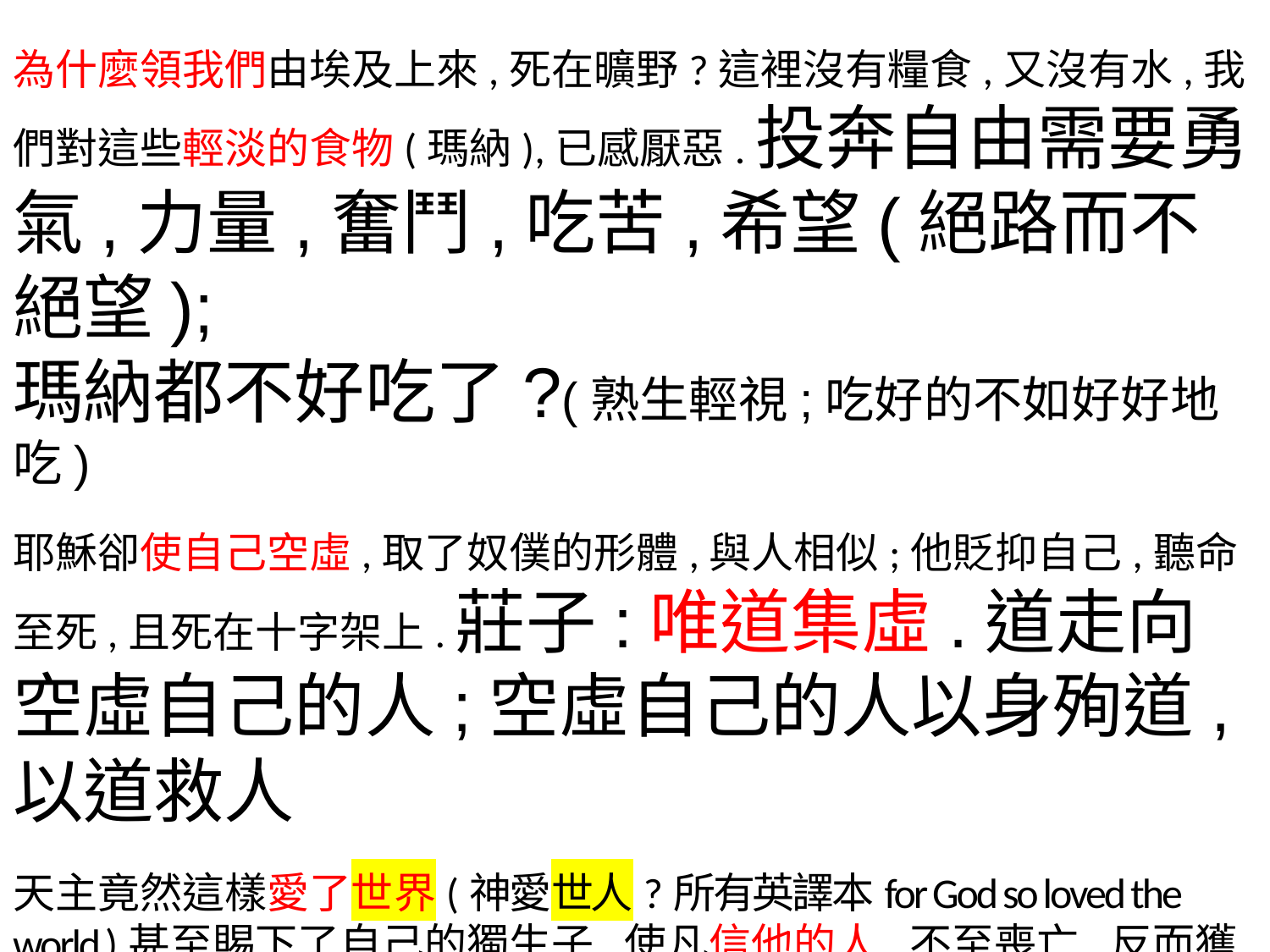

為什麼領我們由埃及上來,死在曠野?這裡沒有糧食,又沒有水,我們對這些輕淡的食物(瑪納),已感厭惡.投奔自由需要勇氣,力量,奮鬥,吃苦,希望(絕路而不絕望);
瑪納都不好吃了?(熟生輕視;吃好的不如好好地吃)
耶穌卻使自己空虛,取了奴僕的形體,與人相似;他貶抑自己,聽命至死,且死在十字架上.莊子:唯道集虛.道走向空虛自己的人;空虛自己的人以身殉道,以道救人
天主竟然這樣愛了世界(神愛世人?所有英譯本for God so loved the  world )甚至賜下了自己的獨生子,使凡信他的人,不至喪亡,反而獲得永生.天主愛了世界和世界的一切;
這是天地人和的最高境界,是天國和天家.